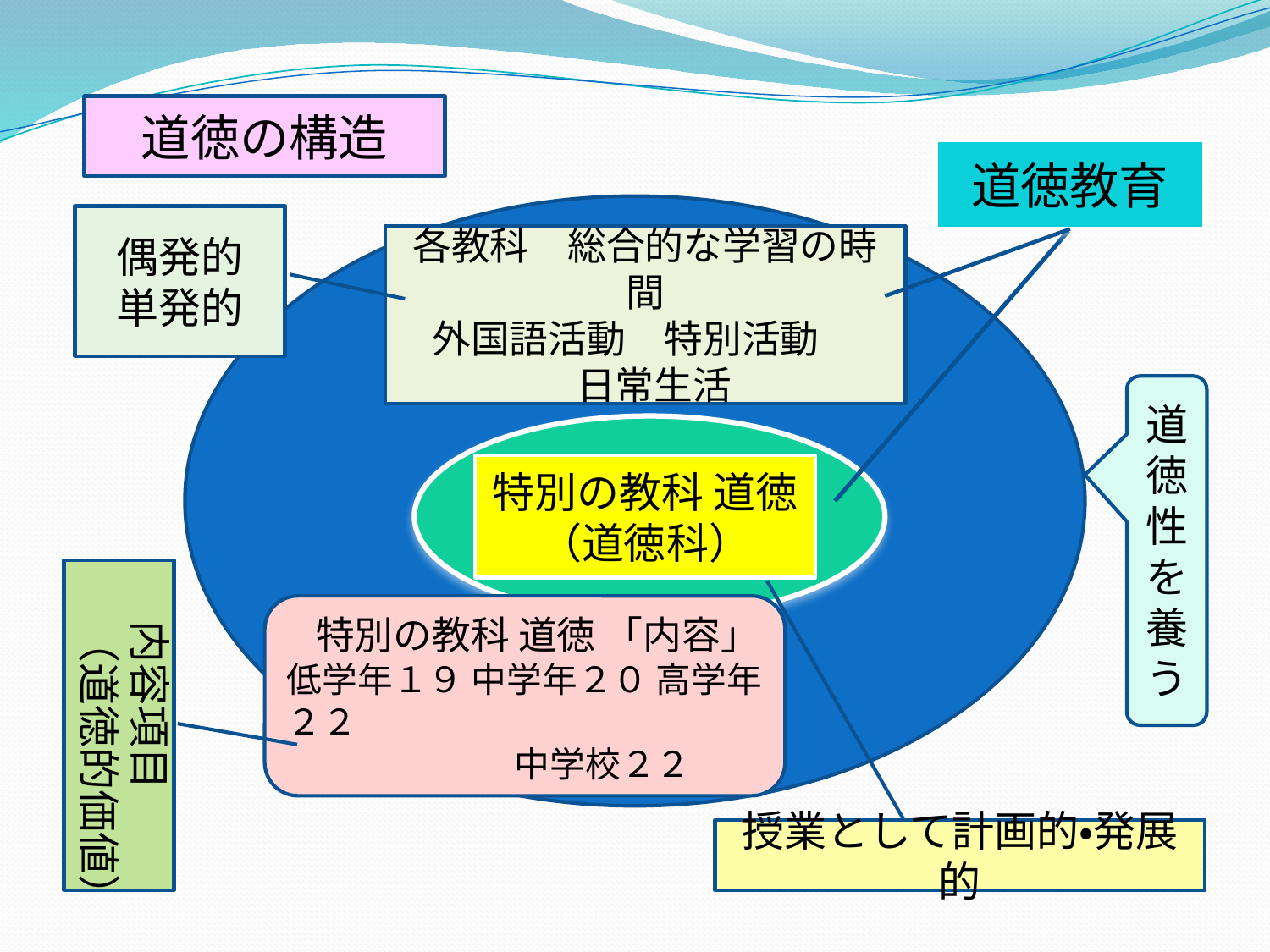

道徳の構造

道徳教育

偶発的
単発的
各教科　総合的な学習の時間
外国語活動　特別活動
 日常生活
道徳性を養う

特別の教科 道徳
（道徳科）

  特別の教科 道徳 「内容」
低学年１９ 中学年２０ 高学年２２
　　　　　　  中学校２２
内容項目
（道徳的価値）
授業として計画的・発展的